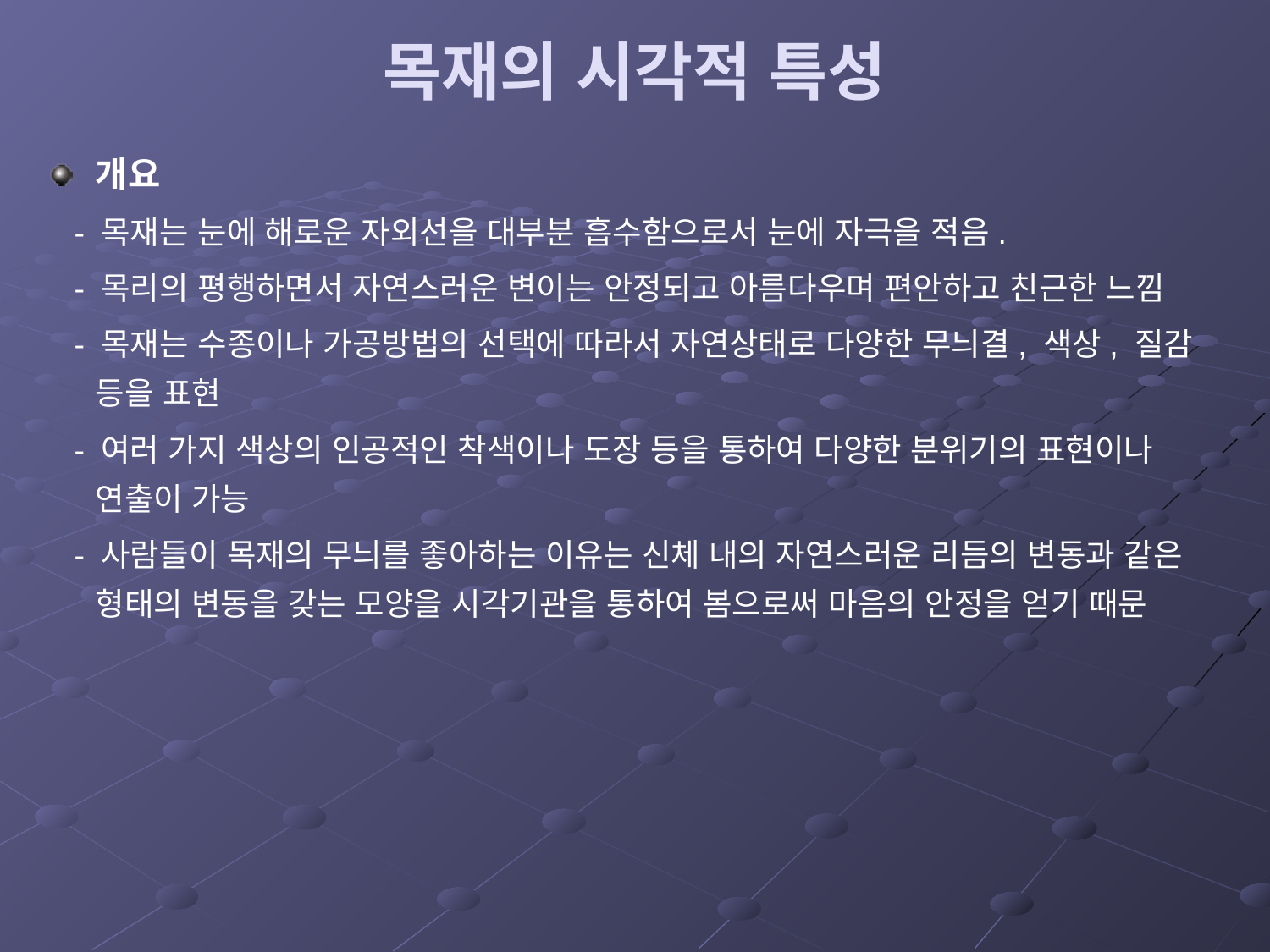

# 목재의 시각적 특성
개요
   - 목재는 눈에 해로운 자외선을 대부분 흡수함으로서 눈에 자극을 적음.
   - 목리의 평행하면서 자연스러운 변이는 안정되고 아름다우며 편안하고 친근한 느낌
   - 목재는 수종이나 가공방법의 선택에 따라서 자연상태로 다양한 무늬결, 색상, 질감 등을 표현
   - 여러 가지 색상의 인공적인 착색이나 도장 등을 통하여 다양한 분위기의 표현이나 연출이 가능
   - 사람들이 목재의 무늬를 좋아하는 이유는 신체 내의 자연스러운 리듬의 변동과 같은 형태의 변동을 갖는 모양을 시각기관을 통하여 봄으로써 마음의 안정을 얻기 때문